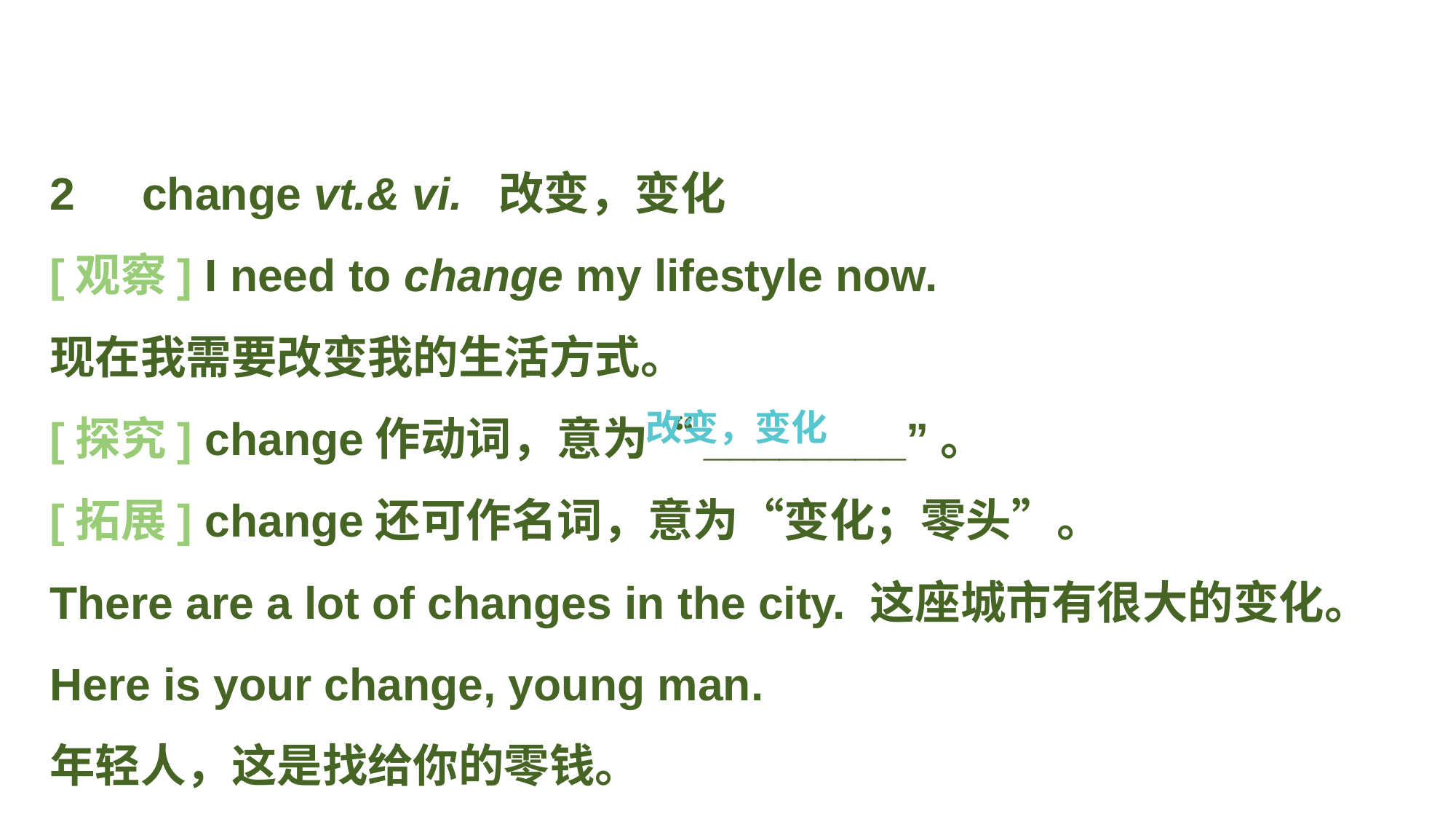

2　change vt.& vi.  改变，变化
[观察] I need to change my lifestyle now.
现在我需要改变我的生活方式。
[探究] change作动词，意为“________”。
[拓展] change还可作名词，意为“变化；零头”。
There are a lot of changes in the city. 这座城市有很大的变化。
Here is your change, young man.
年轻人，这是找给你的零钱。
改变，变化